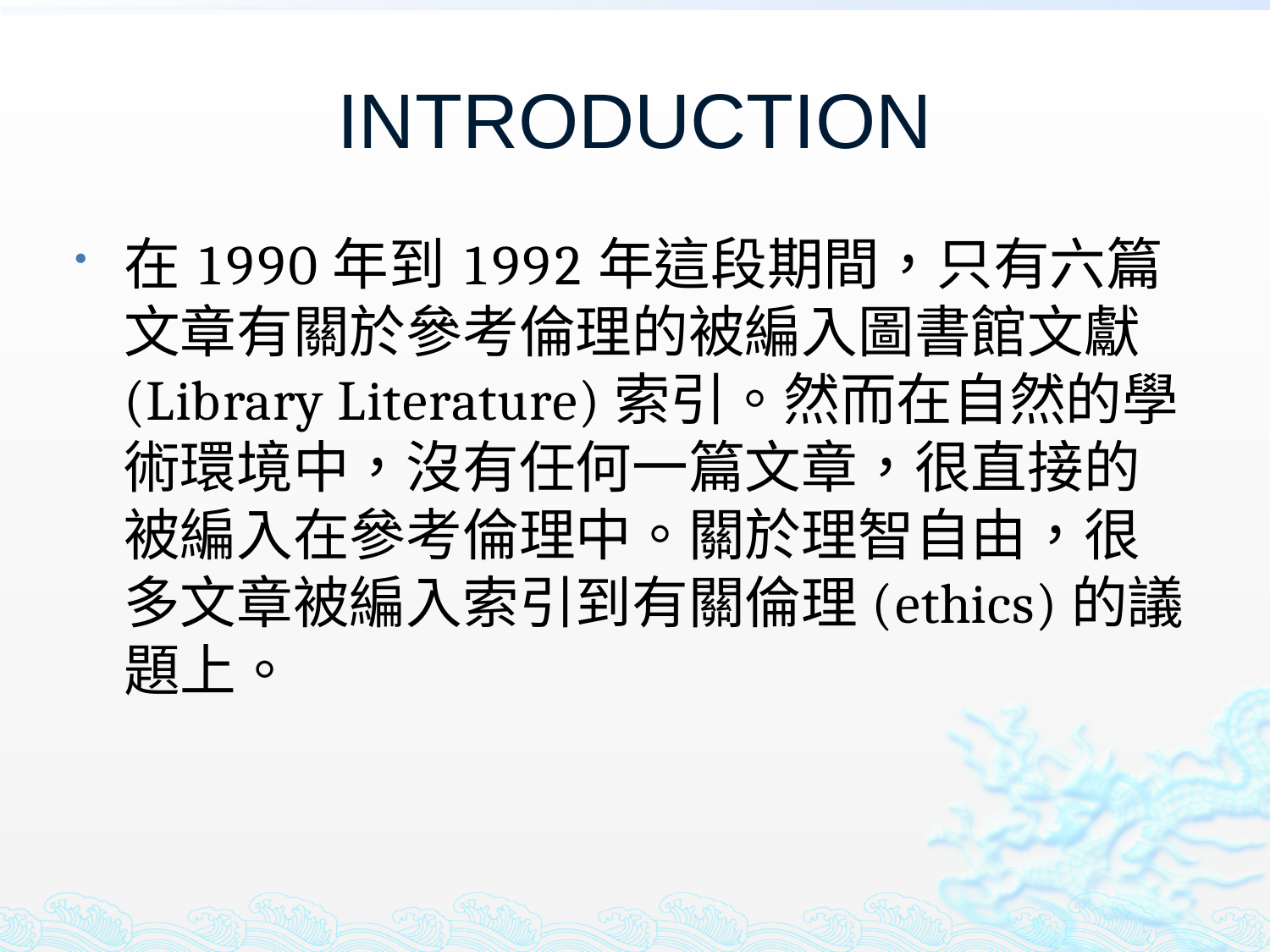

# INTRODUCTION
在1990年到1992年這段期間，只有六篇文章有關於參考倫理的被編入圖書館文獻(Library Literature)索引。然而在自然的學術環境中，沒有任何一篇文章，很直接的被編入在參考倫理中。關於理智自由，很多文章被編入索引到有關倫理(ethics)的議題上。